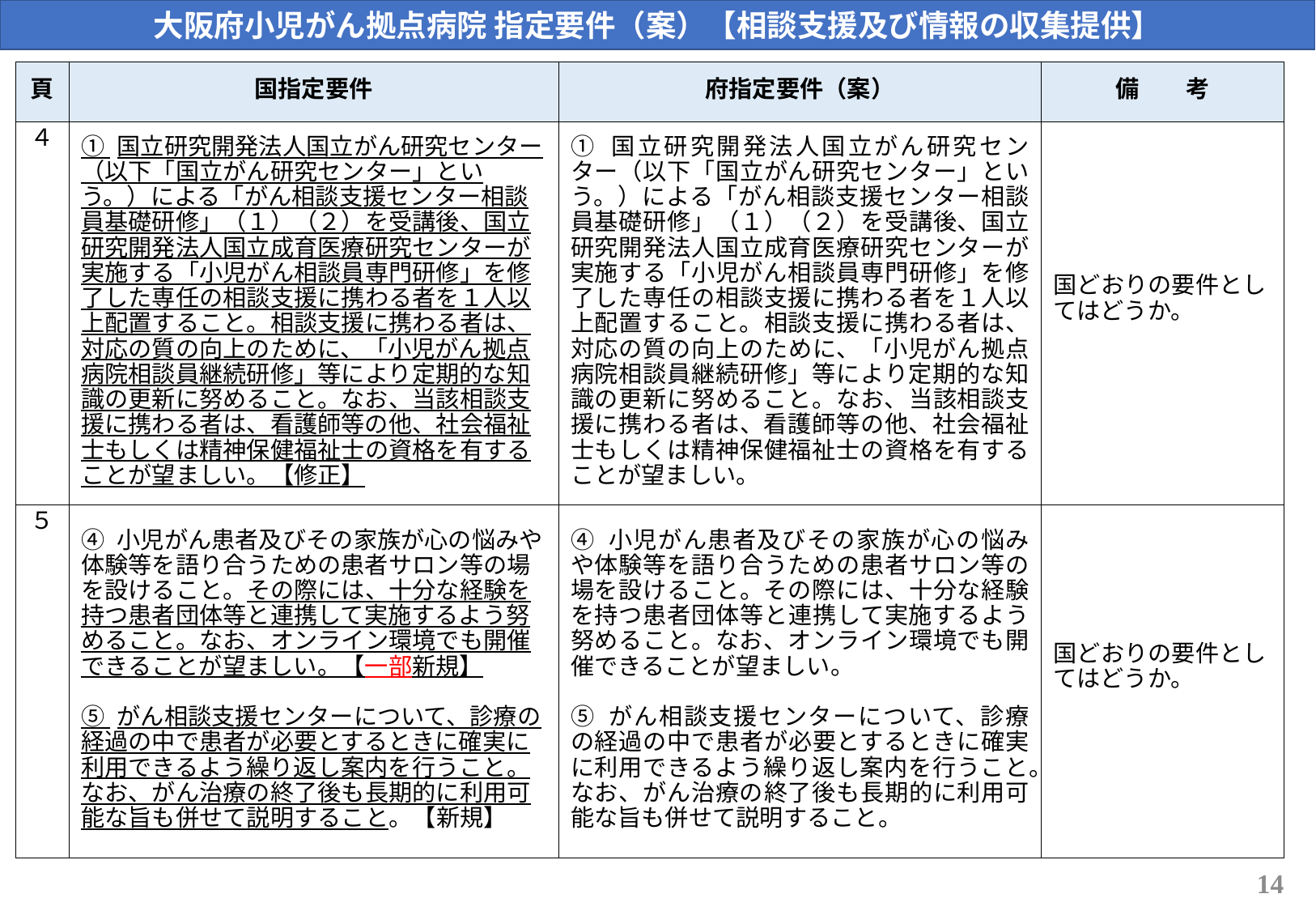

大阪府小児がん拠点病院 指定要件（案）【相談支援及び情報の収集提供】
| 頁 | 国指定要件 | 府指定要件（案） | 備　　考 |
| --- | --- | --- | --- |
| ４ | ① 国立研究開発法人国立がん研究センター（以下「国立がん研究センター」という。）による「がん相談支援センター相談員基礎研修」（１）（２）を受講後、国立研究開発法人国立成育医療研究センターが実施する「小児がん相談員専門研修」を修了した専任の相談支援に携わる者を１人以上配置すること。相談支援に携わる者は、対応の質の向上のために、「小児がん拠点病院相談員継続研修」等により定期的な知識の更新に努めること。なお、当該相談支援に携わる者は、看護師等の他、社会福祉士もしくは精神保健福祉士の資格を有することが望ましい。【修正】 | ① 国立研究開発法人国立がん研究センター（以下「国立がん研究センター」という。）による「がん相談支援センター相談員基礎研修」（１）（２）を受講後、国立研究開発法人国立成育医療研究センターが実施する「小児がん相談員専門研修」を修了した専任の相談支援に携わる者を１人以上配置すること。相談支援に携わる者は、対応の質の向上のために、「小児がん拠点病院相談員継続研修」等により定期的な知識の更新に努めること。なお、当該相談支援に携わる者は、看護師等の他、社会福祉士もしくは精神保健福祉士の資格を有することが望ましい。 | 国どおりの要件としてはどうか。 |
| ５ | ④ 小児がん患者及びその家族が心の悩みや体験等を語り合うための患者サロン等の場を設けること。その際には、十分な経験を持つ患者団体等と連携して実施するよう努めること。なお、オンライン環境でも開催できることが望ましい。【一部新規】 ⑤ がん相談支援センターについて、診療の経過の中で患者が必要とするときに確実に利用できるよう繰り返し案内を行うこと。なお、がん治療の終了後も長期的に利用可能な旨も併せて説明すること。【新規】 | ④ 小児がん患者及びその家族が心の悩みや体験等を語り合うための患者サロン等の場を設けること。その際には、十分な経験を持つ患者団体等と連携して実施するよう努めること。なお、オンライン環境でも開催できることが望ましい。 ⑤ がん相談支援センターについて、診療の経過の中で患者が必要とするときに確実に利用できるよう繰り返し案内を行うこと。なお、がん治療の終了後も長期的に利用可能な旨も併せて説明すること。 | 国どおりの要件としてはどうか。 |
14